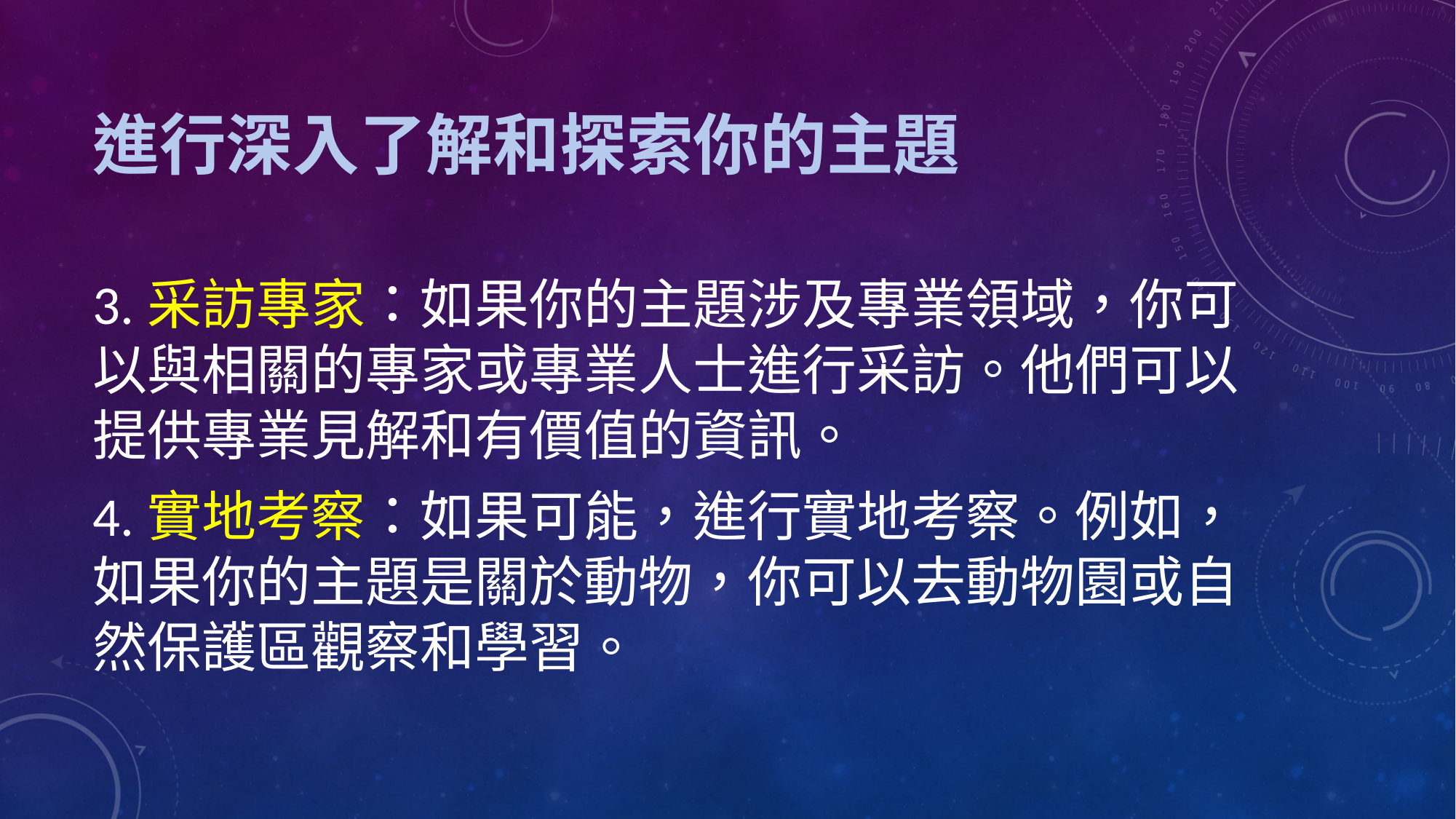

# 進行深入了解和探索你的主題
3.采訪專家：如果你的主題涉及專業領域，你可以與相關的專家或專業人士進行采訪。他們可以提供專業見解和有價值的資訊。
4.實地考察：如果可能，進行實地考察。例如，如果你的主題是關於動物，你可以去動物園或自然保護區觀察和學習。